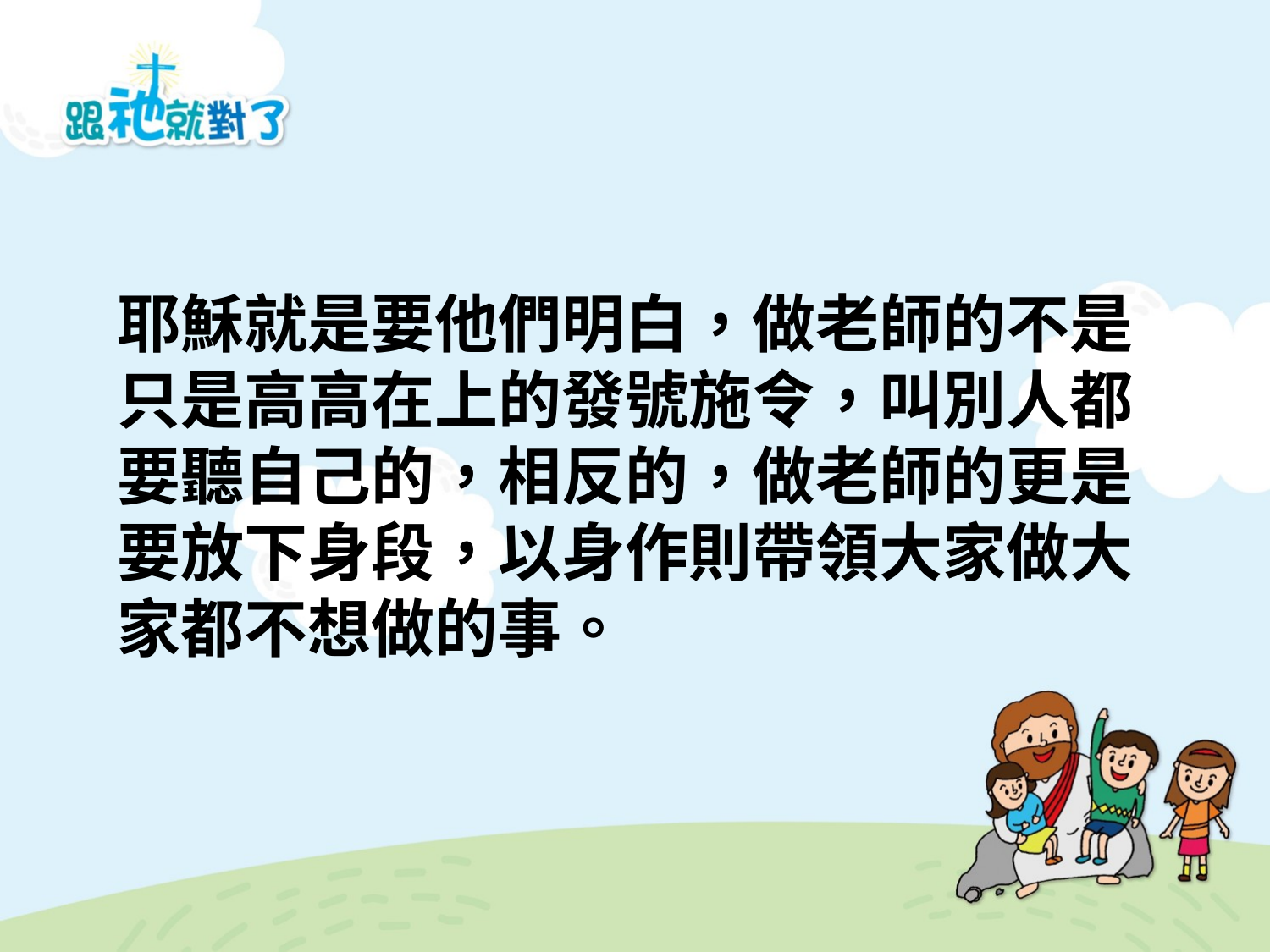

耶穌就是要他們明白，做老師的不是只是高高在上的發號施令，叫別人都要聽自己的，相反的，做老師的更是要放下身段，以身作則帶領大家做大家都不想做的事。